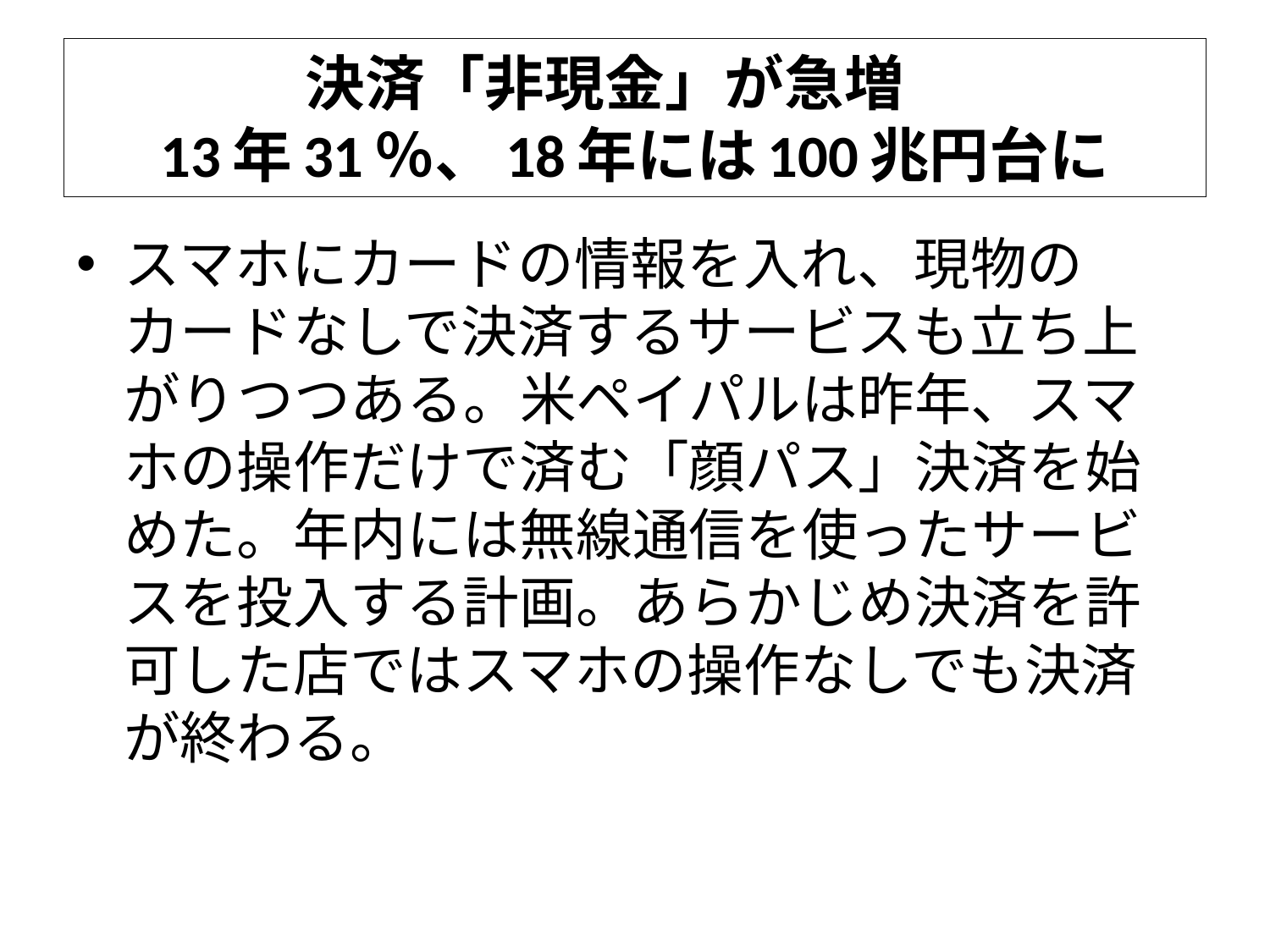

# 決済「非現金」が急増　 13年31％、18年には100兆円台に
スマホにカードの情報を入れ、現物のカードなしで決済するサービスも立ち上がりつつある。米ペイパルは昨年、スマホの操作だけで済む「顔パス」決済を始めた。年内には無線通信を使ったサービスを投入する計画。あらかじめ決済を許可した店ではスマホの操作なしでも決済が終わる。